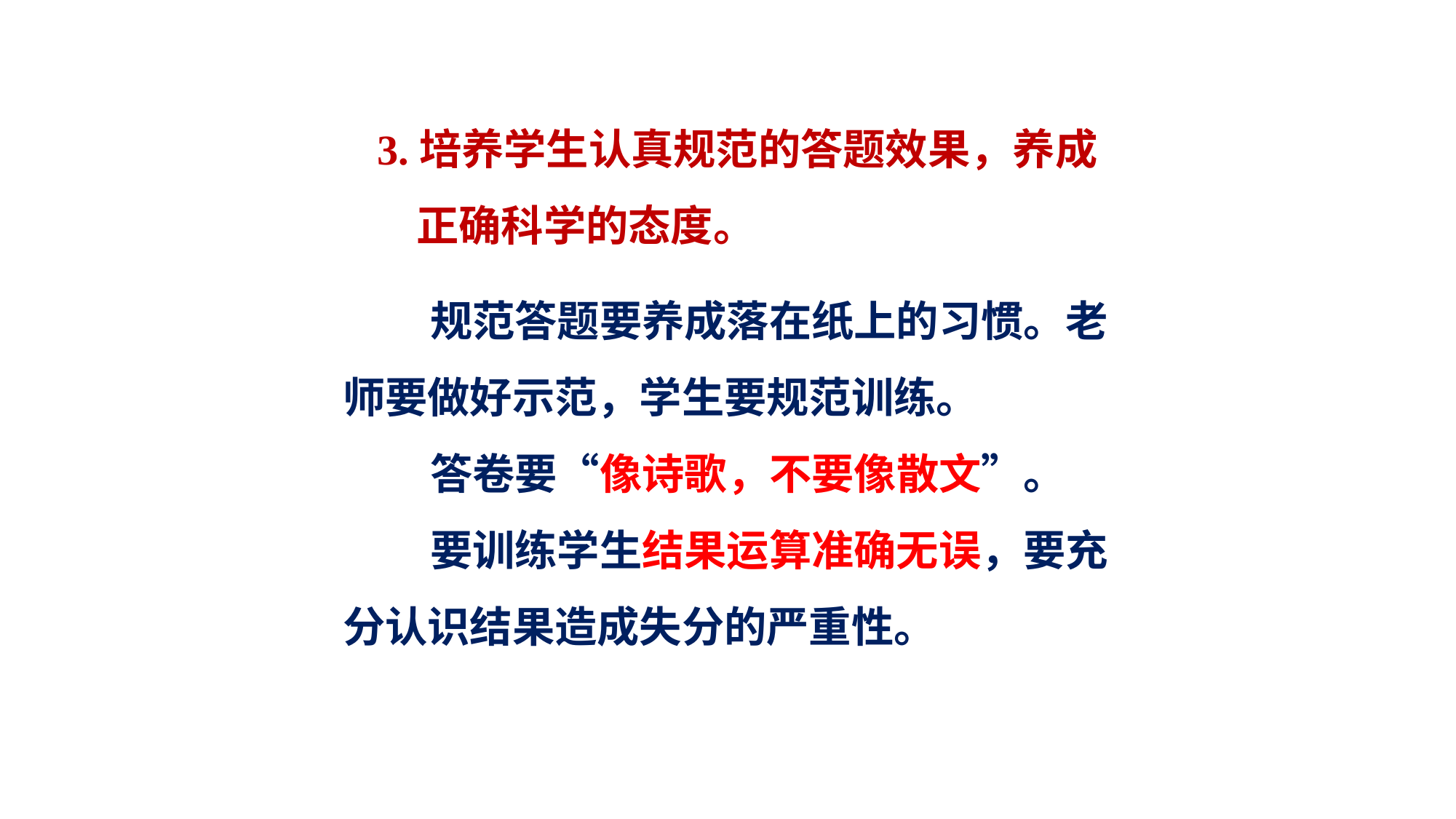

3.培养学生认真规范的答题效果，养成
   正确科学的态度。

        规范答题要养成落在纸上的习惯。老师要做好示范，学生要规范训练。
        答卷要“像诗歌，不要像散文”。
        要训练学生结果运算准确无误，要充分认识结果造成失分的严重性。